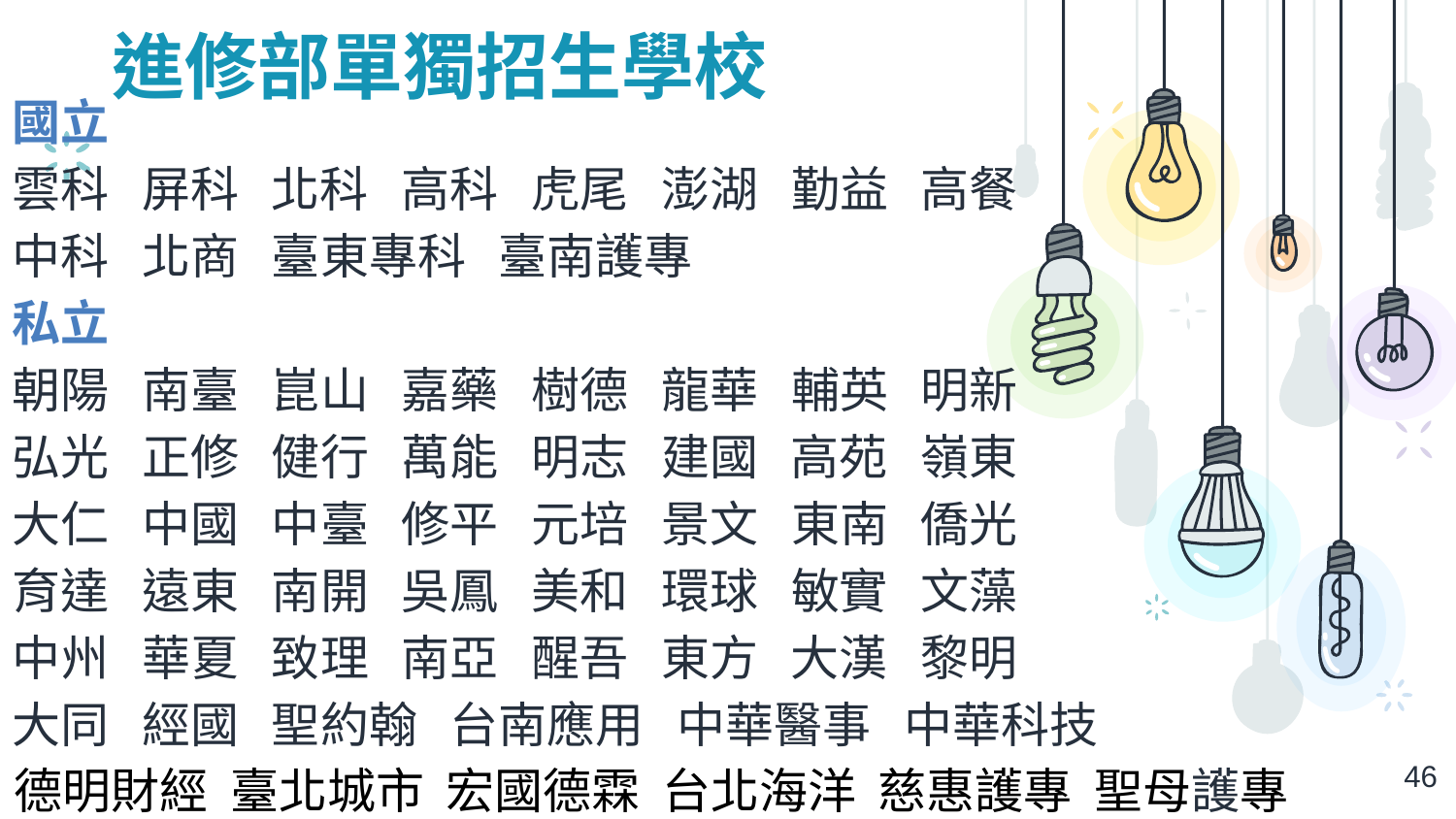

# 進修部單獨招生學校
國立
雲科   屏科   北科   高科   虎尾   澎湖   勤益   高餐
中科   北商   臺東專科   臺南護專
私立
朝陽   南臺   崑山   嘉藥   樹德   龍華   輔英   明新
弘光   正修   健行   萬能   明志   建國   高苑   嶺東
大仁   中國   中臺   修平   元培   景文   東南   僑光
育達   遠東   南開   吳鳳   美和   環球   敏實   文藻
中州   華夏   致理   南亞   醒吾   東方   大漢   黎明
大同   經國   聖約翰   台南應用   中華醫事   中華科技

46
德明財經  臺北城市  宏國德霖  台北海洋  慈惠護專  聖母護專